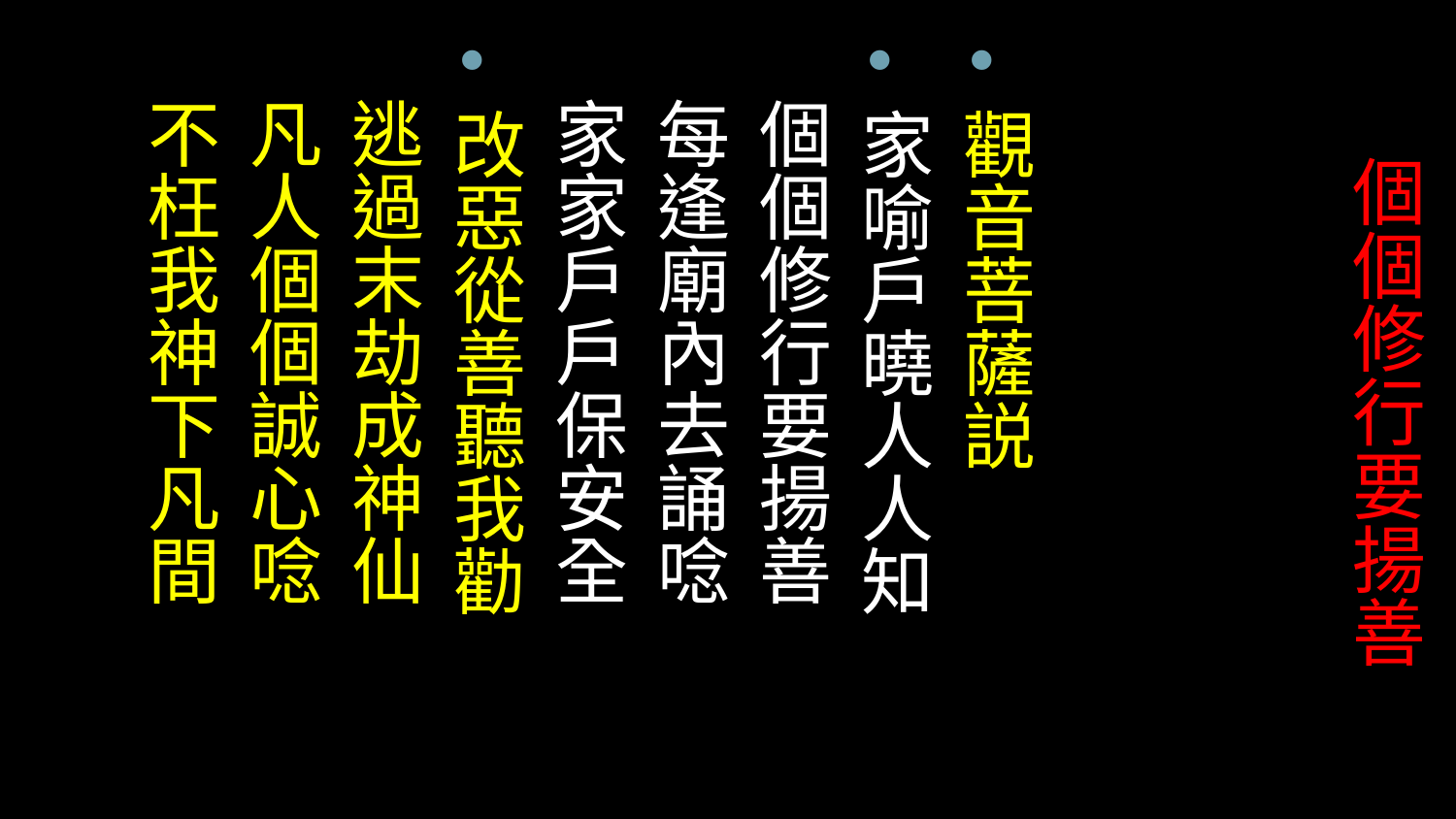

# 個個修行要揚善
觀音菩薩説
家喻戶曉人人知
  個個修行要揚善
  每逢廟內去誦唸
  家家戶戶保安全
改惡從善聽我勸
  逃過末劫成神仙
  凡人個個誠心唸
  不枉我神下凡間